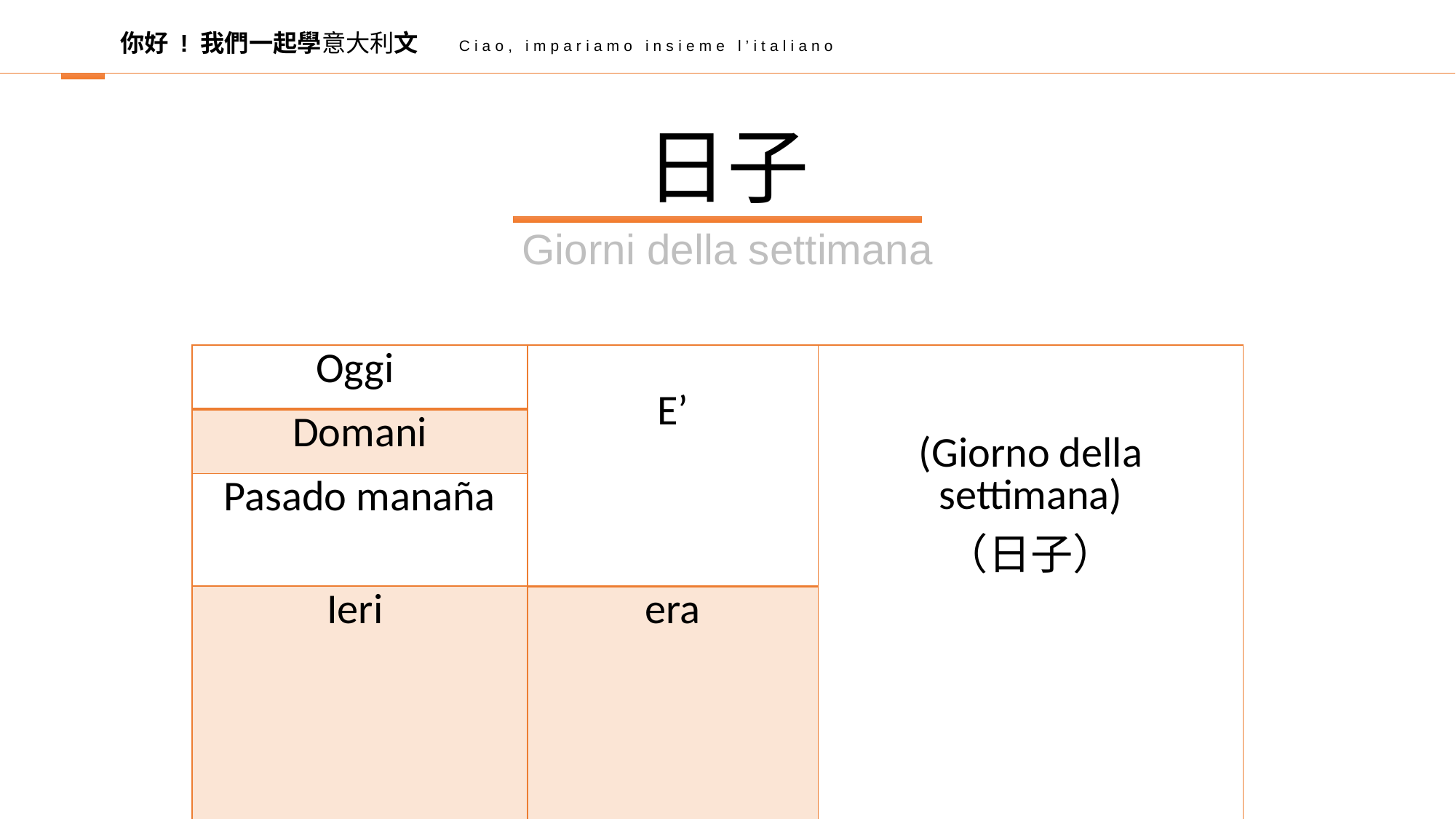

你好 ! 我們一起學意大利文
Ciao, impariamo insieme l’italiano

日子
Giorni della settimana

| Oggi | E’ | (Giorno della settimana) （日子） |
| --- | --- | --- |
| Domani |  |  |
| Pasado manaña |  |  |
| Ieri | era |  |